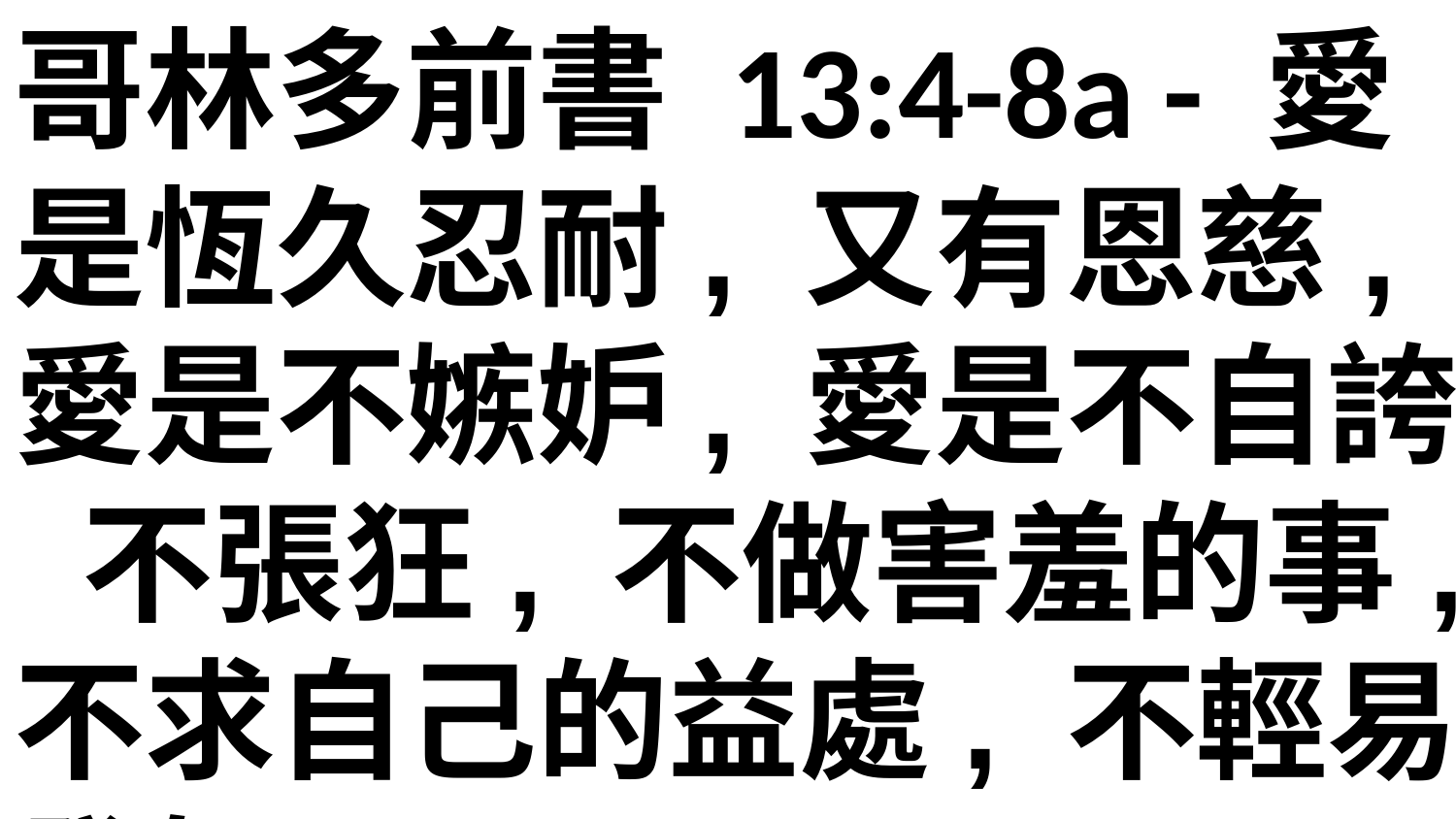

哥林多前書 13:4-8a - 愛是恆久忍耐, 又有恩慈, 愛是不嫉妒, 愛是不自誇, 不張狂, 不做害羞的事, 不求自己的益處, 不輕易發怒,

不計算人的惡, 不喜歡不義, 只喜歡真理; 凡事包容,凡事相信,凡事盼望,凡事忍耐。 愛是永不止息。